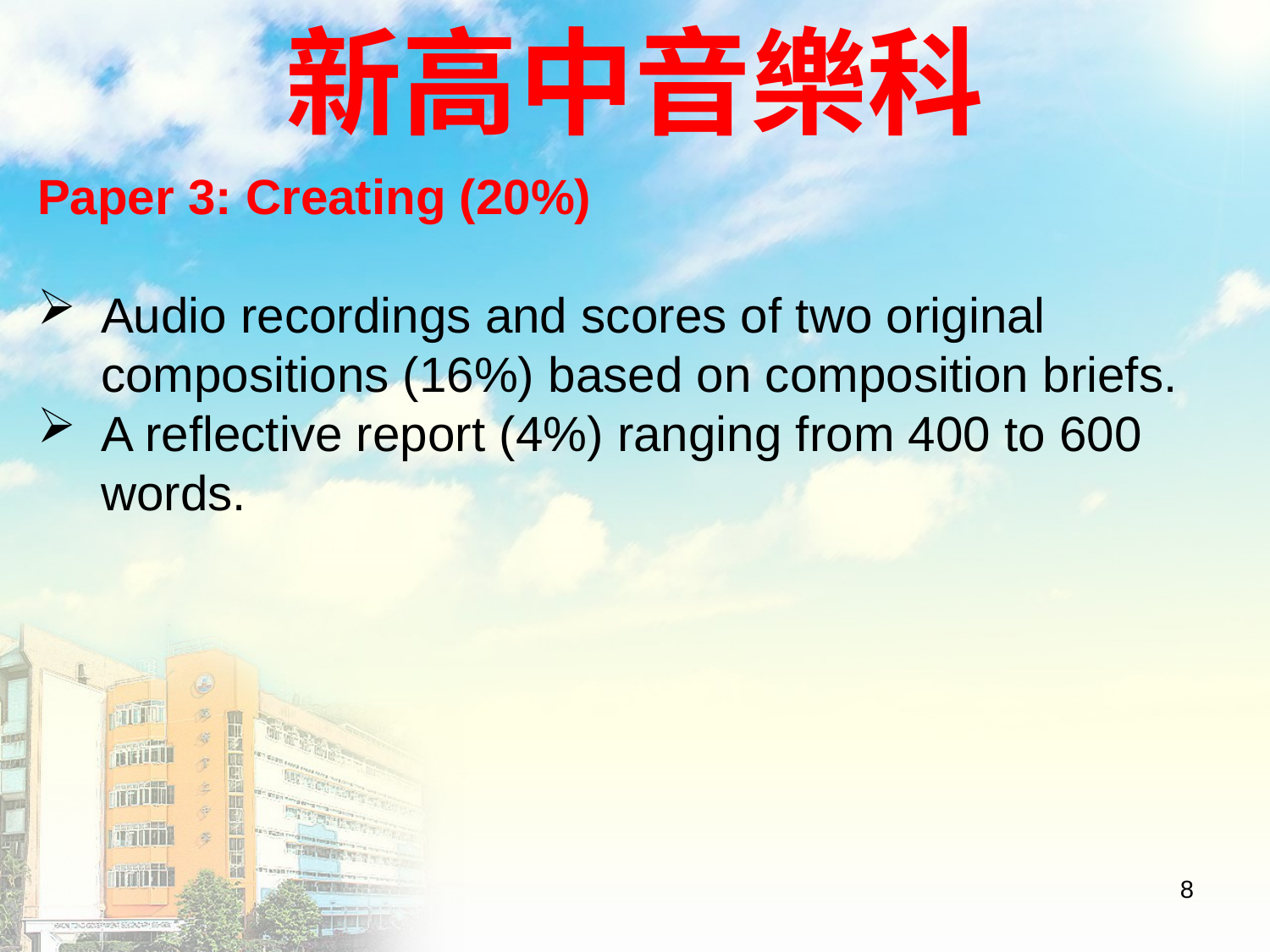

# 新高中音樂科
Paper 3: Creating (20%)

Audio recordings and scores of two original compositions (16%) based on composition briefs.
A reflective report (4%) ranging from 400 to 600 words.
8